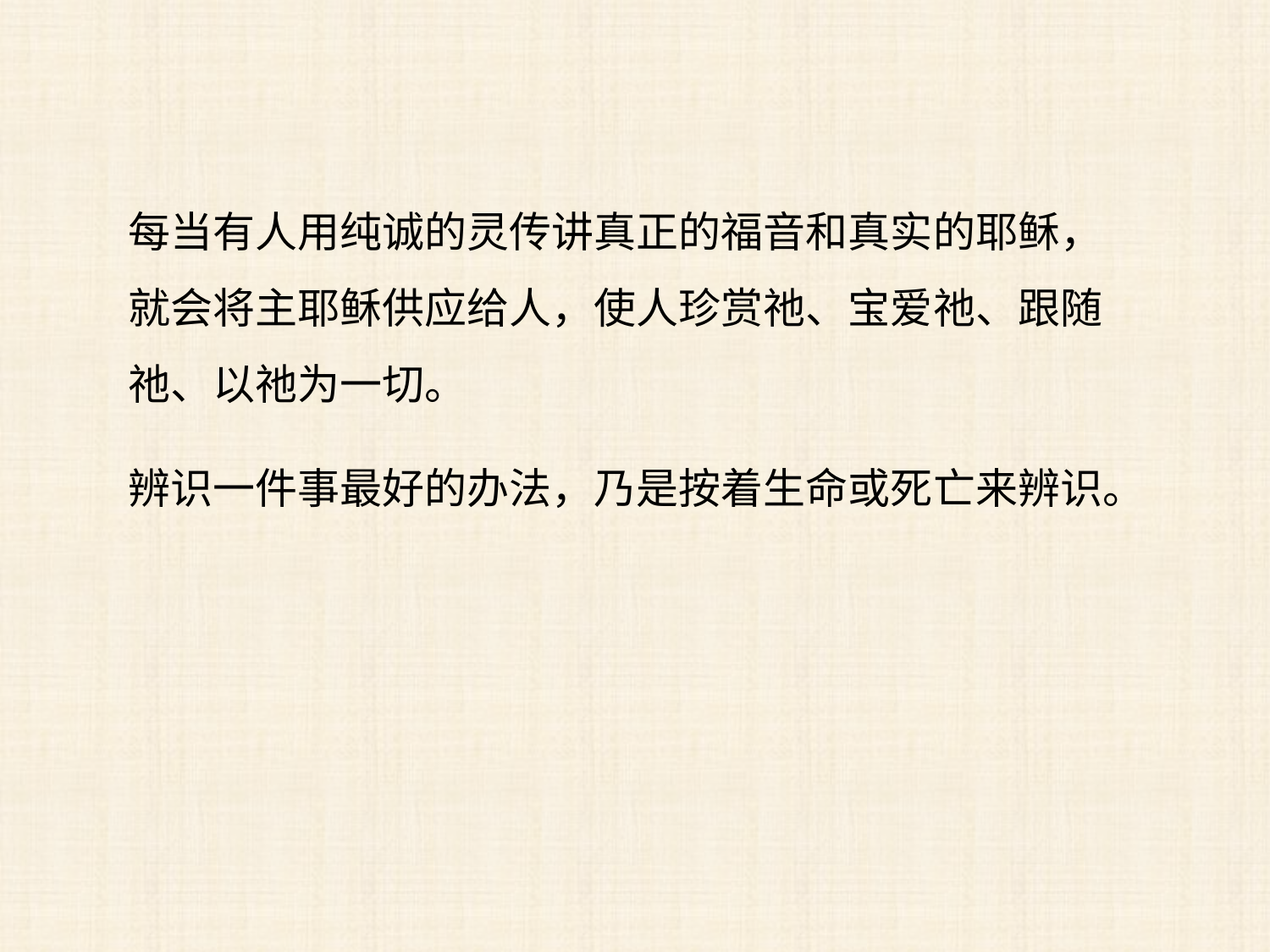

每当有人用纯诚的灵传讲真正的福音和真实的耶稣，就会将主耶稣供应给人，使人珍赏祂、宝爱祂、跟随祂、以祂为一切。
辨识一件事最好的办法，乃是按着生命或死亡来辨识。